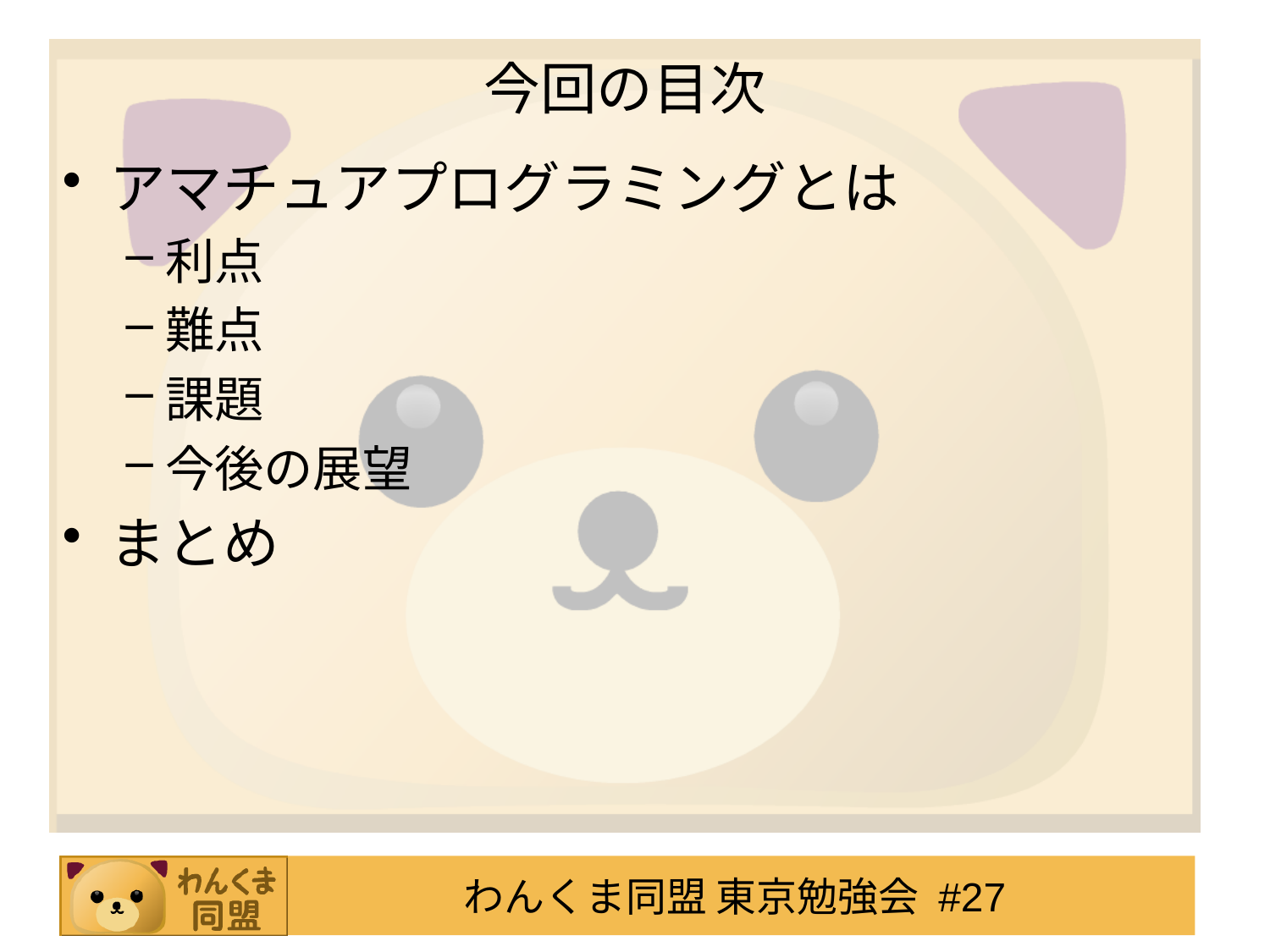

# 今回の目次
アマチュアプログラミングとは
利点
難点
課題
今後の展望
まとめ